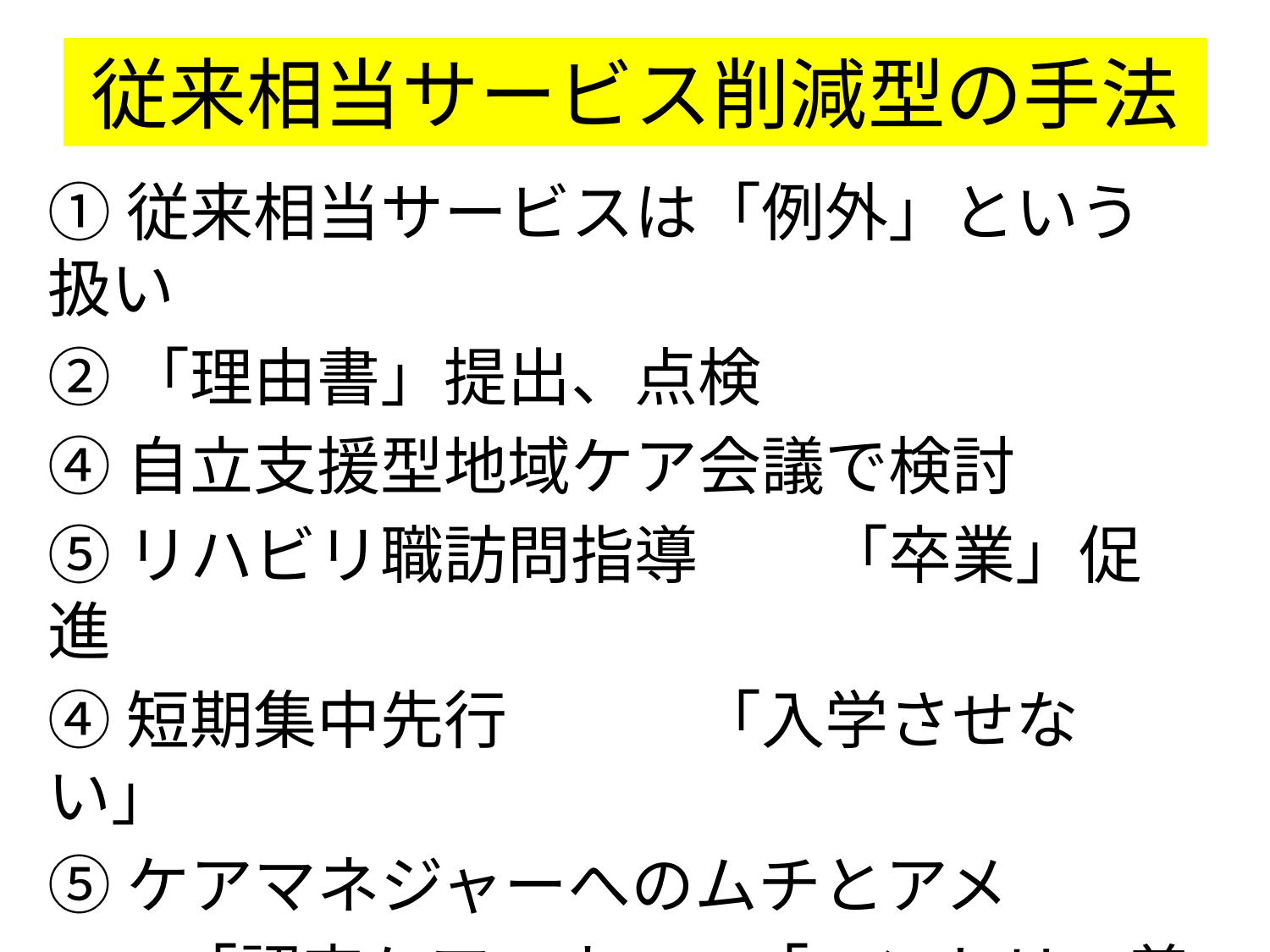

# 従来相当サービス削減型の手法
①従来相当サービスは「例外」という扱い
②「理由書」提出、点検
④自立支援型地域ケア会議で検討
⑤リハビリ職訪問指導　　「卒業」促進
④短期集中先行　　　「入学させない」
⑤ケアマネジャーへのムチとアメ
　　「認定ケアマネ」、「エントリー義務化」
　サービス終了や地域資源移行　に「加算」